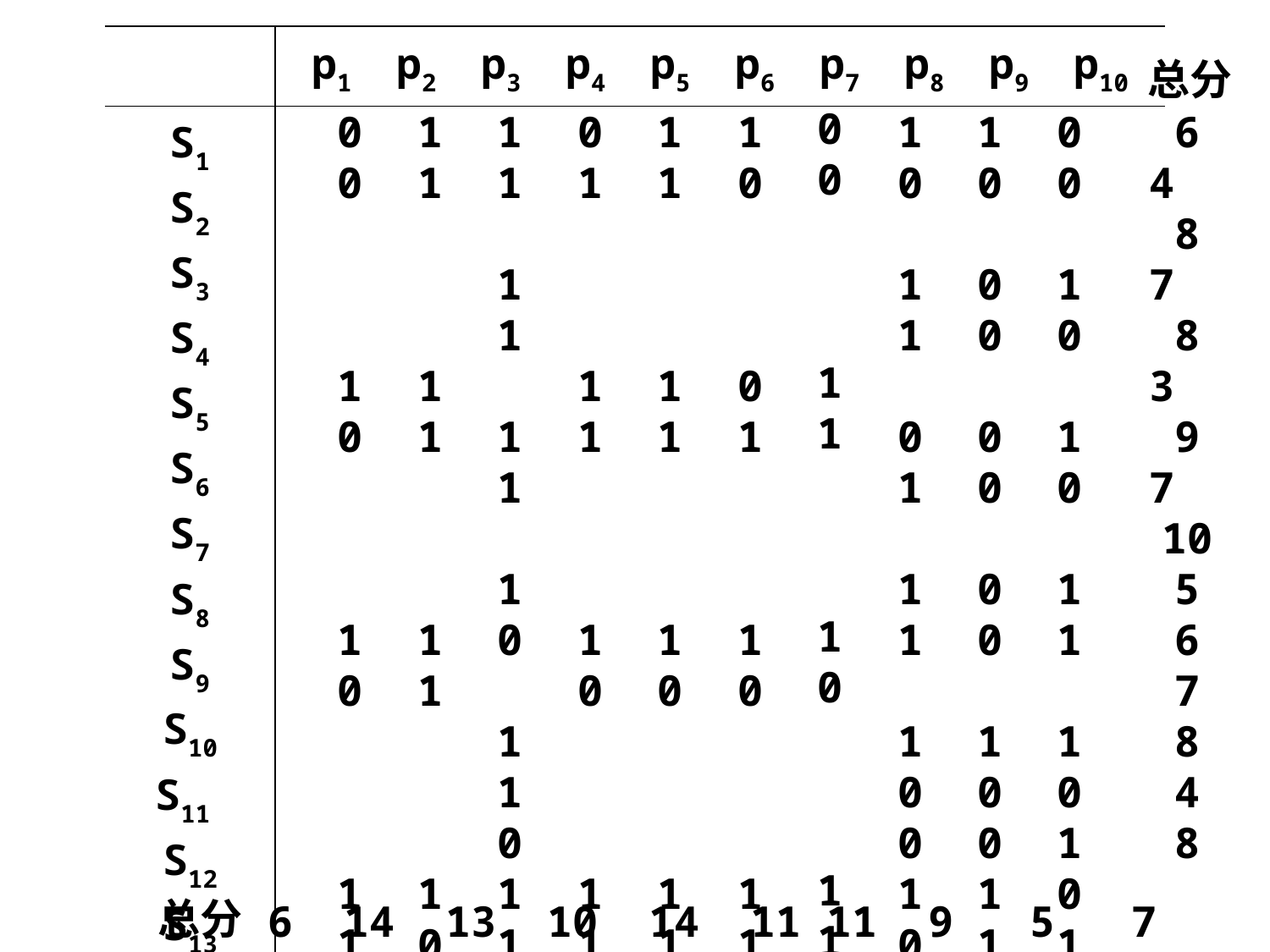

|  | p1 p2 p3 p4 p5 p6 p7 p8 p9 p10 |
| --- | --- |
| S1 S2 S3 S4 S5 S6 S7 S8 S9 S10 S11 S12 S13 S14 S15 |  |
总分
0
0
1
1
1
0
1
1
1
0
1
1
1
1
1
0
0
1
0
1
0
1
1
1
1
0
0
0
0
0
1
1
1
1
1
1
1
0
1
1
1
1
1
1
1
1
1
1
1
1
1
1
0
1
1
0
1
1
1
1
0
1
1
1
1
0
1
1
1
0
1
0
1
0
1
1
1
1
1
1
0
1
1
1
1
1
1
1
1
1
1
0
0
1
1
0
1
1
1
1
1
1
1
0
1
1
0
1
1
0
1
1
1
1
0
0
1
0
0
1
1
0
0
0
0
0
0
0
1
0
0
1
1
0
1
0
0
1
0
1
0
1
1
1
0
1
0
1
0
0
6
4
8
7
8
3
9
7
10
5
6
7
8
4
8
总分
6  14  13  10  14  11 11  9   5   7